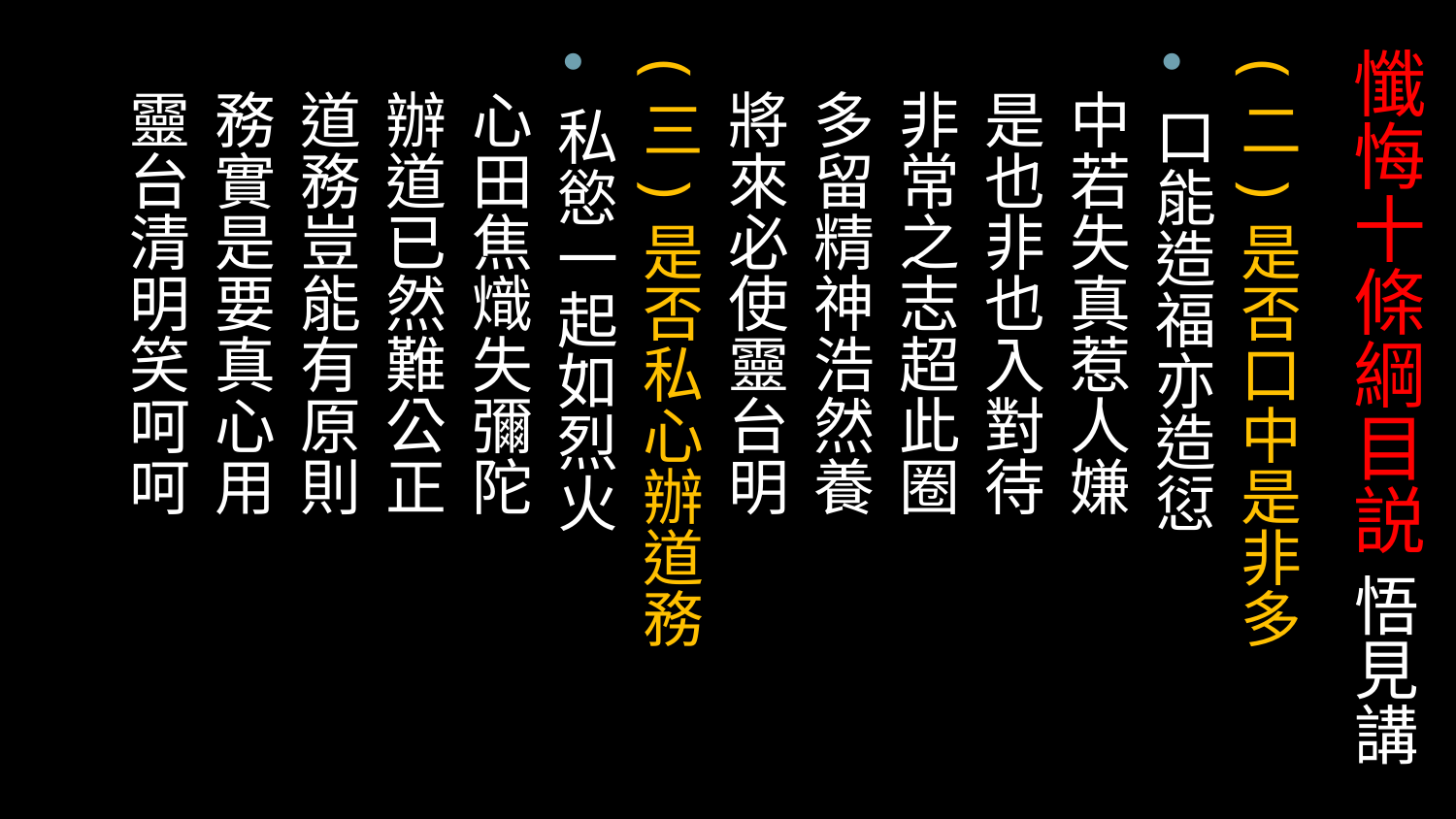

# 懺悔十條綱目説 悟見講
(二)是否口中是非多
口能造福亦造愆
  中若失真惹人嫌
  是也非也入對待
  非常之志超此圈
  多留精神浩然養
  將來必使靈台明
(三)是否私心辦道務
私慾一起如烈火
  心田焦熾失彌陀
  辦道已然難公正
  道務豈能有原則
  務實是要真心用
  靈台清明笑呵呵